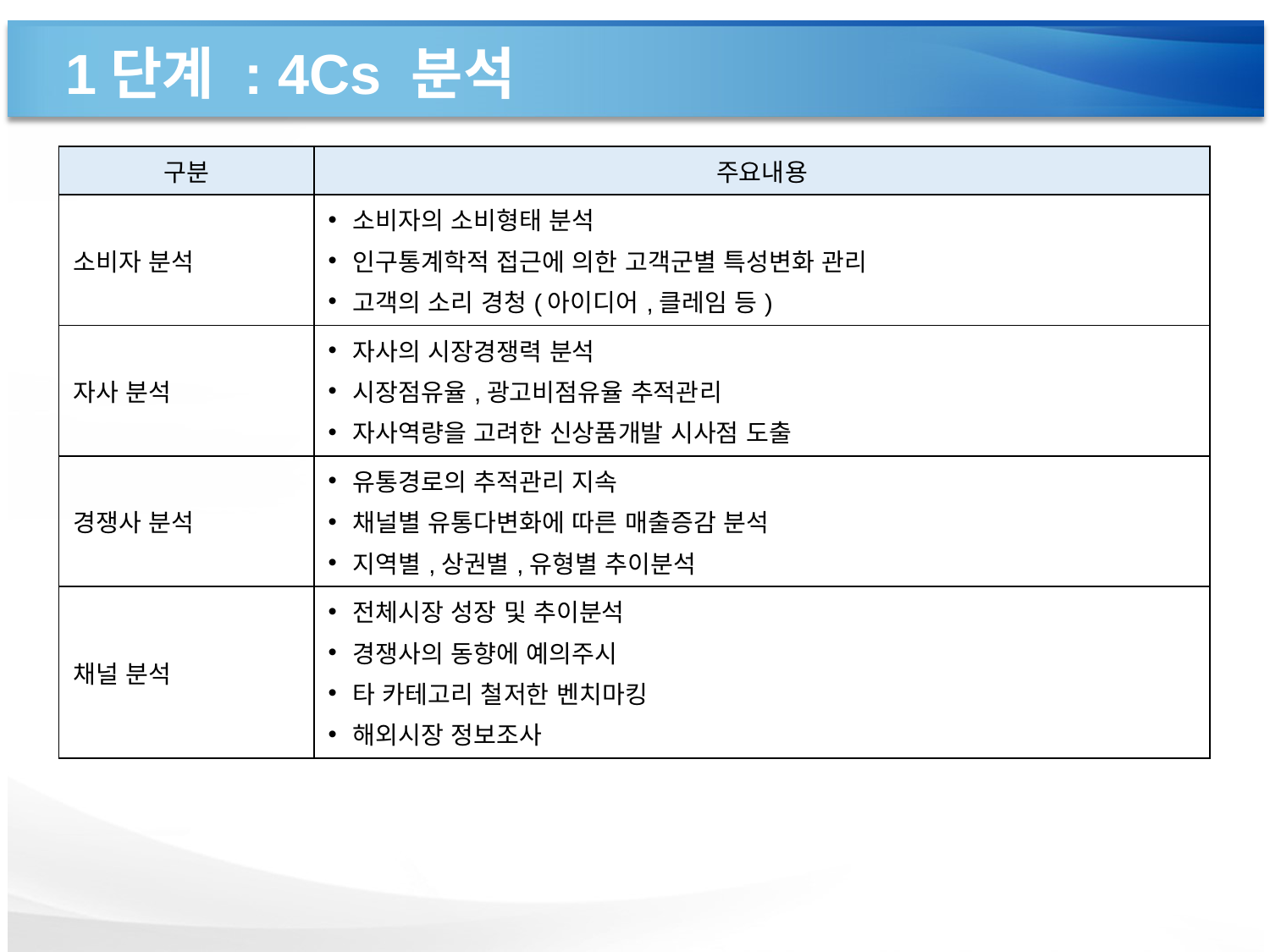

# 1단계 : 4Cs 분석
| 구분 | 주요내용 |
| --- | --- |
| 소비자 분석 | 소비자의 소비형태 분석 인구통계학적 접근에 의한 고객군별 특성변화 관리 고객의 소리 경청(아이디어,클레임 등) |
| 자사 분석 | 자사의 시장경쟁력 분석 시장점유율,광고비점유율 추적관리 자사역량을 고려한 신상품개발 시사점 도출 |
| 경쟁사 분석 | 유통경로의 추적관리 지속 채널별 유통다변화에 따른 매출증감 분석 지역별,상권별,유형별 추이분석 |
| 채널 분석 | 전체시장 성장 및 추이분석 경쟁사의 동향에 예의주시 타 카테고리 철저한 벤치마킹 해외시장 정보조사 |